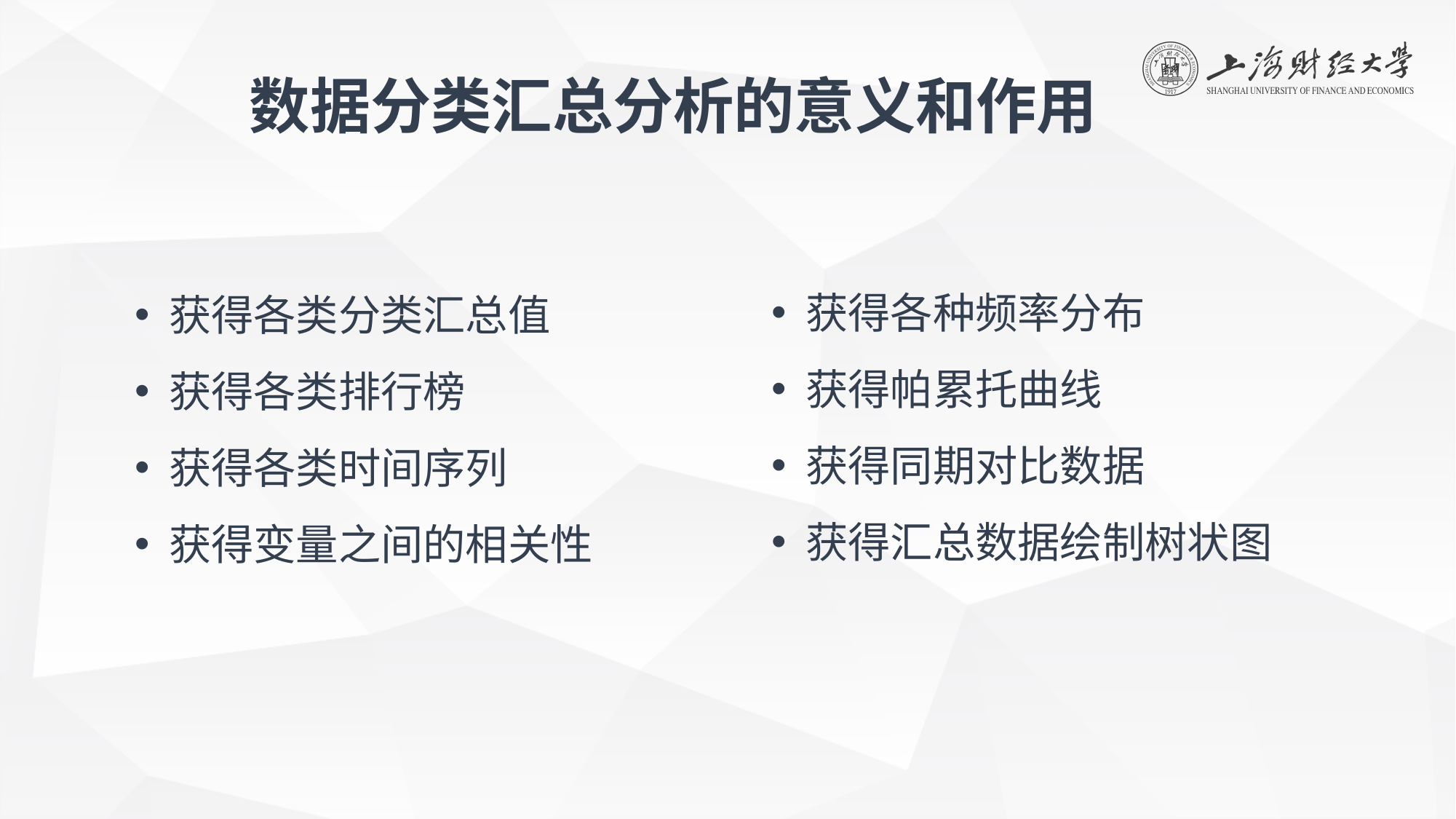

数据分类汇总分析的意义和作用
获得各种频率分布
获得帕累托曲线
获得同期对比数据
获得汇总数据绘制树状图
获得各类分类汇总值
获得各类排行榜
获得各类时间序列
获得变量之间的相关性